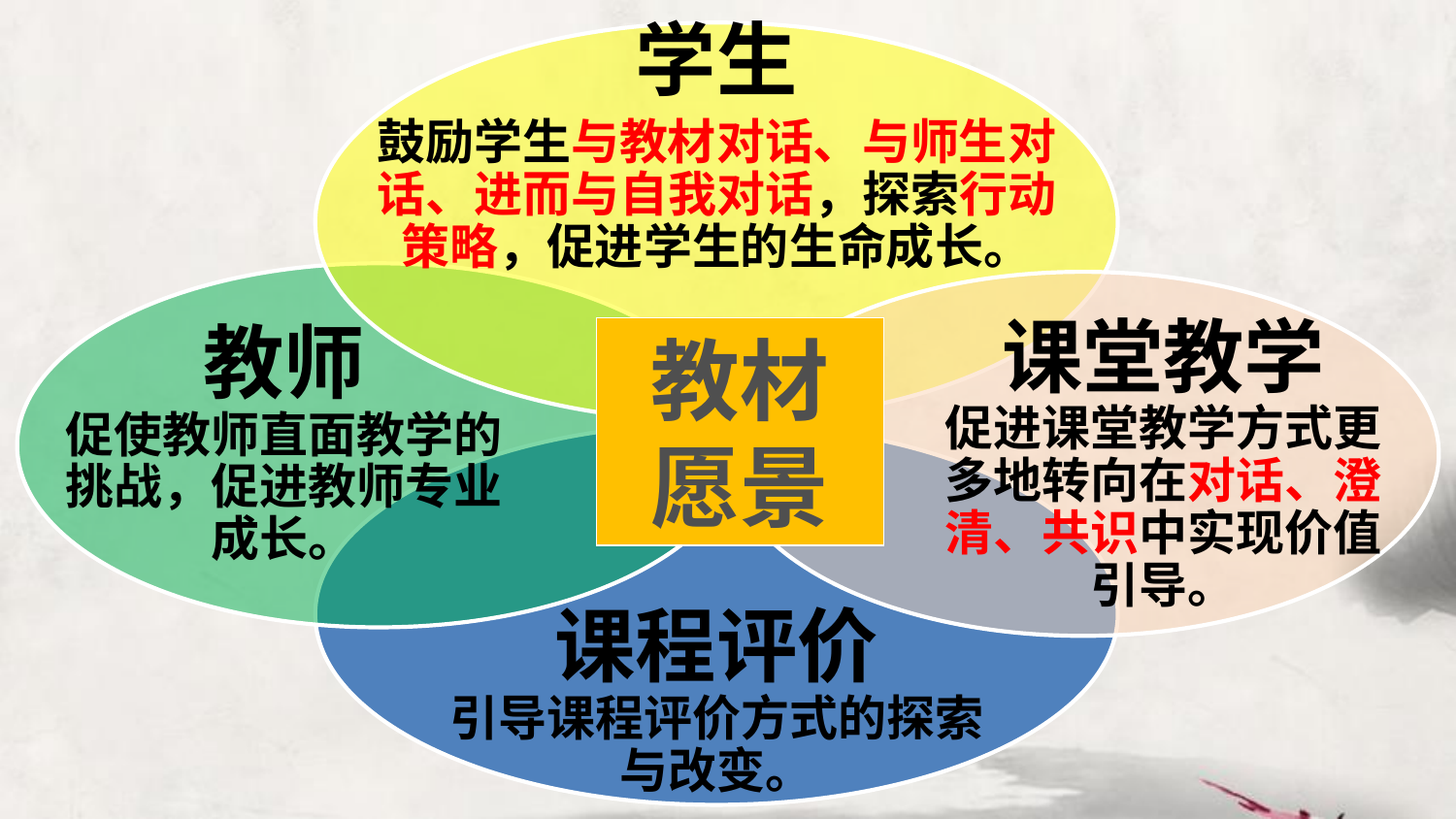

学生
鼓励学生与教材对话、与师生对话、进而与自我对话，探索行动策略，促进学生的生命成长。
教师
促使教师直面教学的挑战，促进教师专业成长。
课堂教学
促进课堂教学方式更多地转向在对话、澄清、共识中实现价值引导。

教材愿景
课程评价
引导课程评价方式的探索
与改变。